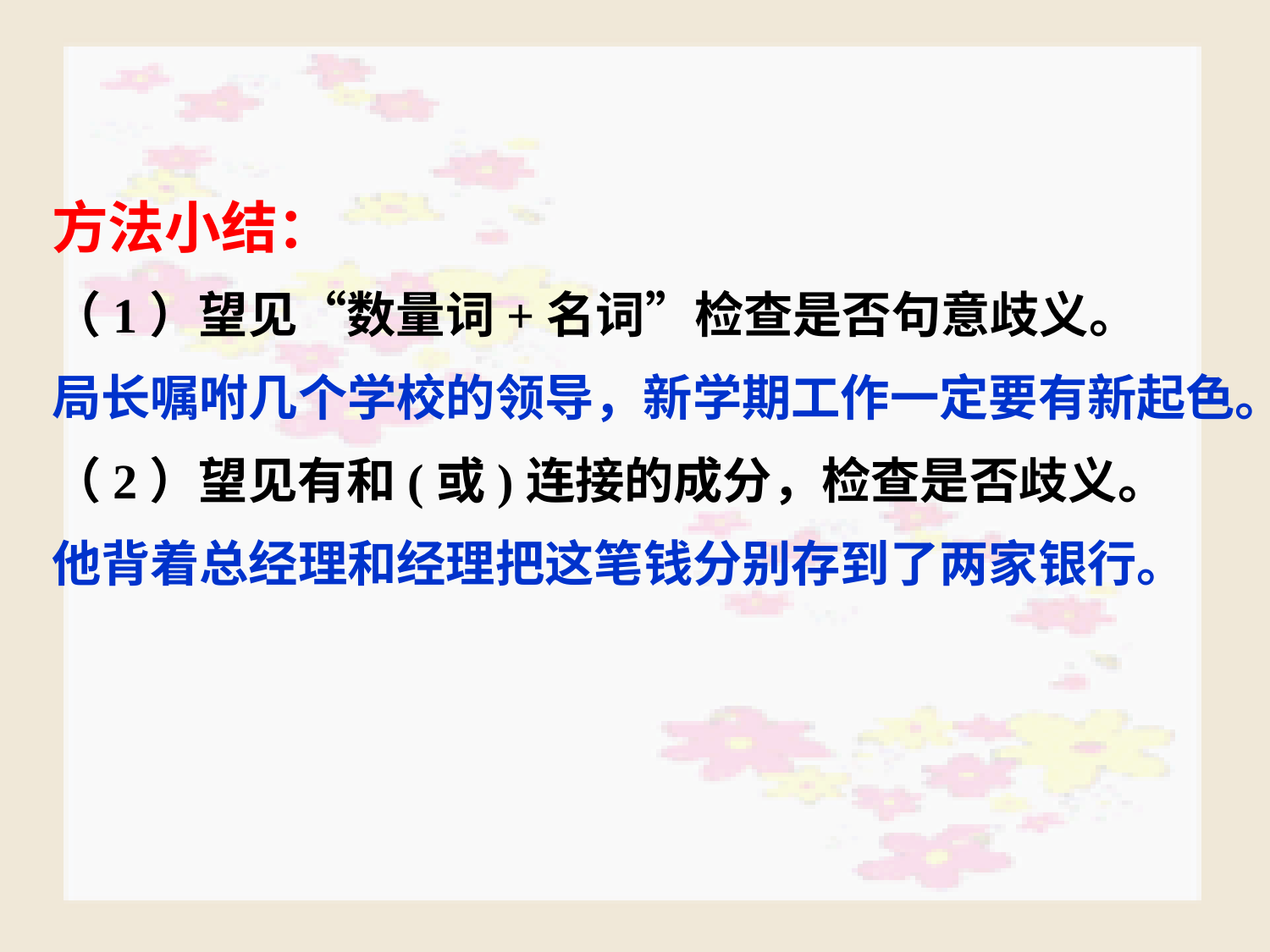

方法小结：
（1）望见“数量词+名词”检查是否句意歧义。
局长嘱咐几个学校的领导，新学期工作一定要有新起色。
（2）望见有和(或)连接的成分，检查是否歧义。
他背着总经理和经理把这笔钱分别存到了两家银行。